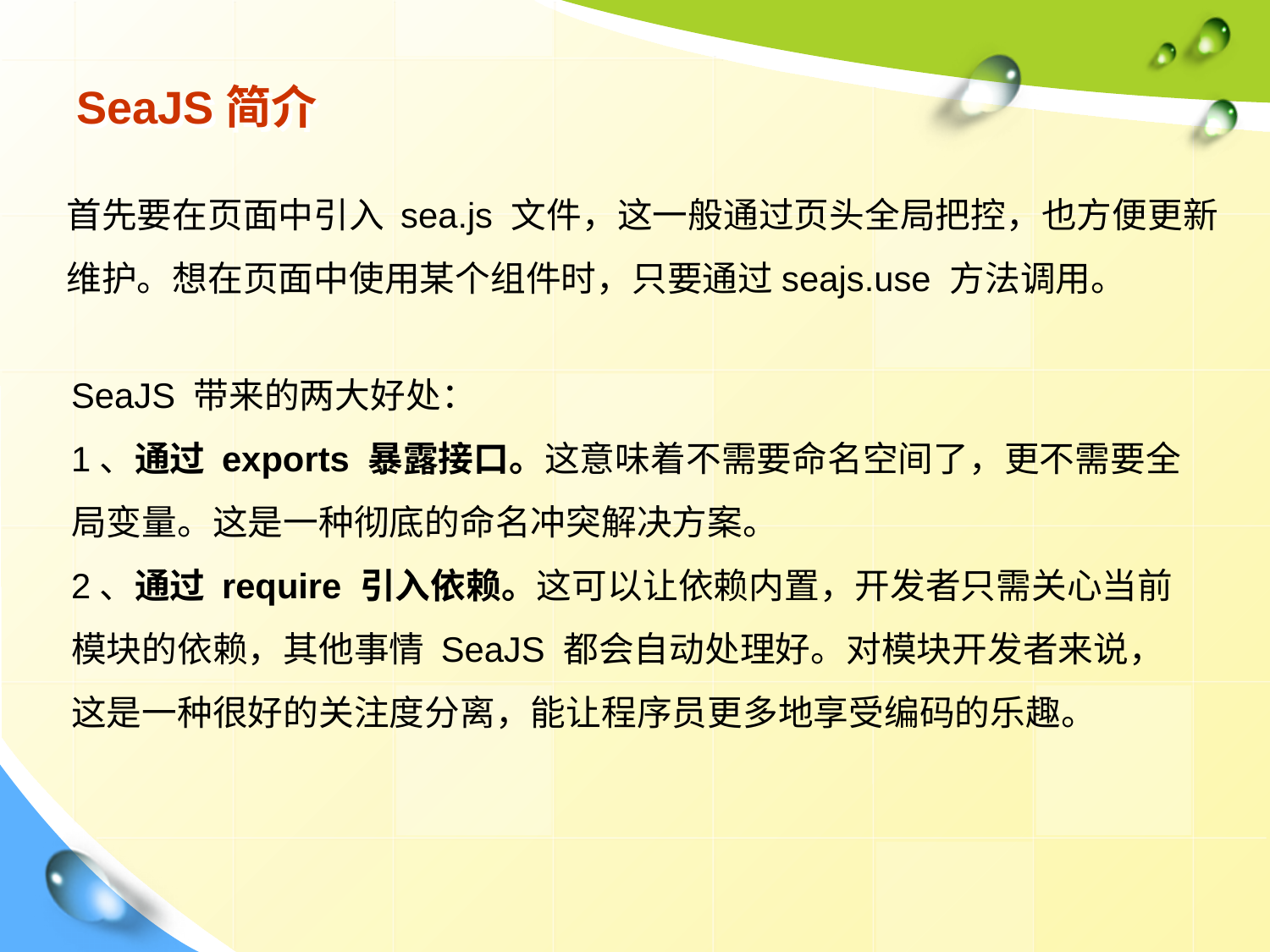

# SeaJS简介
首先要在页面中引入 sea.js 文件，这一般通过页头全局把控，也方便更新维护。想在页面中使用某个组件时，只要通过seajs.use 方法调用。
SeaJS 带来的两大好处：
1、通过 exports 暴露接口。这意味着不需要命名空间了，更不需要全局变量。这是一种彻底的命名冲突解决方案。
2、通过 require 引入依赖。这可以让依赖内置，开发者只需关心当前模块的依赖，其他事情 SeaJS 都会自动处理好。对模块开发者来说，这是一种很好的关注度分离，能让程序员更多地享受编码的乐趣。